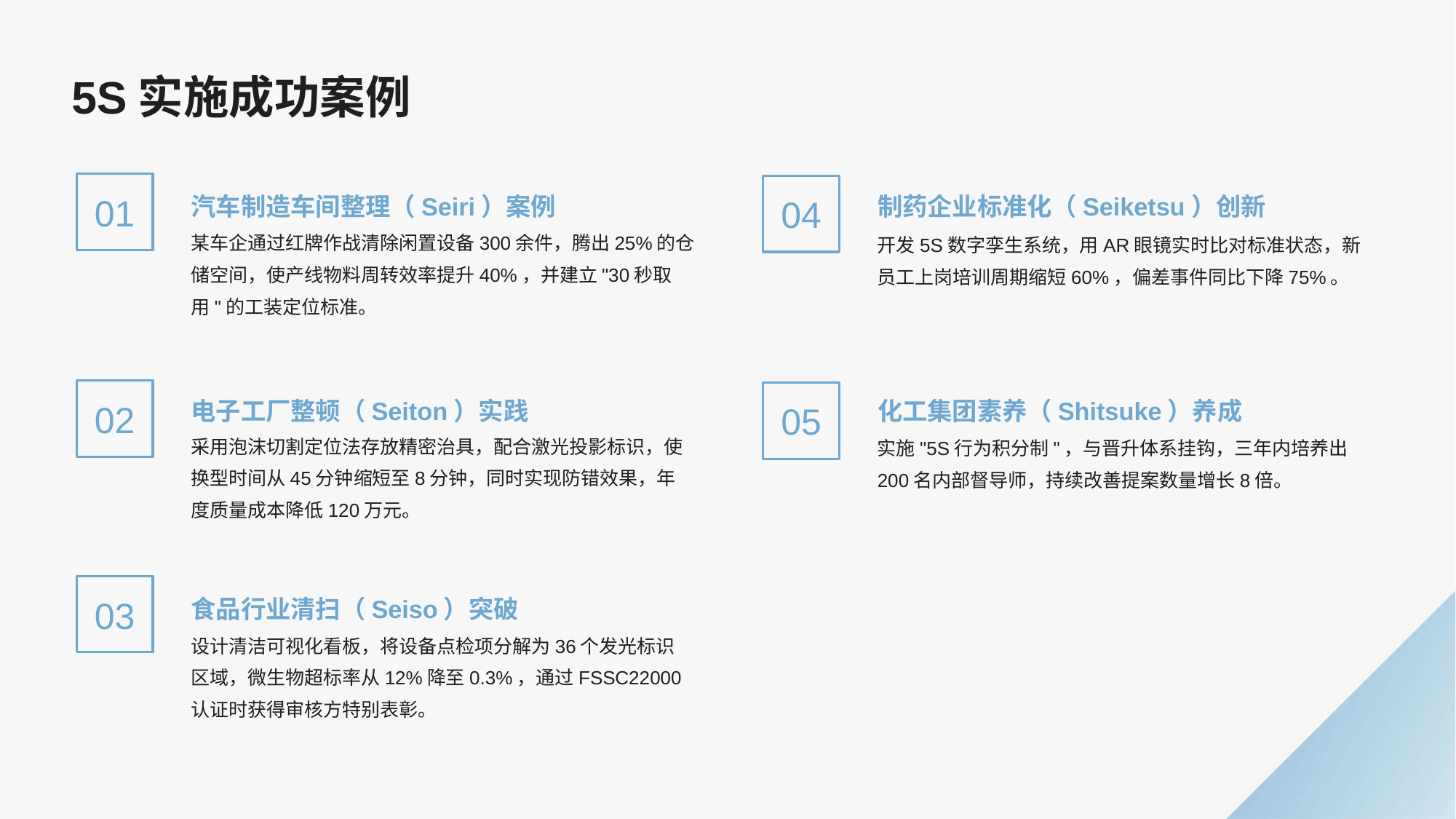

5S实施成功案例

汽车制造车间整理（Seiri）案例
制药企业标准化（Seiketsu）创新

04
01
某车企通过红牌作战清除闲置设备300余件，腾出25%的仓储空间，使产线物料周转效率提升40%，并建立"30秒取用"的工装定位标准。
开发5S数字孪生系统，用AR眼镜实时比对标准状态，新员工上岗培训周期缩短60%，偏差事件同比下降75%。
电子工厂整顿（Seiton）实践
化工集团素养（Shitsuke）养成

02
05
采用泡沫切割定位法存放精密治具，配合激光投影标识，使换型时间从45分钟缩短至8分钟，同时实现防错效果，年度质量成本降低120万元。
实施"5S行为积分制"，与晋升体系挂钩，三年内培养出200名内部督导师，持续改善提案数量增长8倍。

食品行业清扫（Seiso）突破
03
设计清洁可视化看板，将设备点检项分解为36个发光标识区域，微生物超标率从12%降至0.3%，通过FSSC22000认证时获得审核方特别表彰。